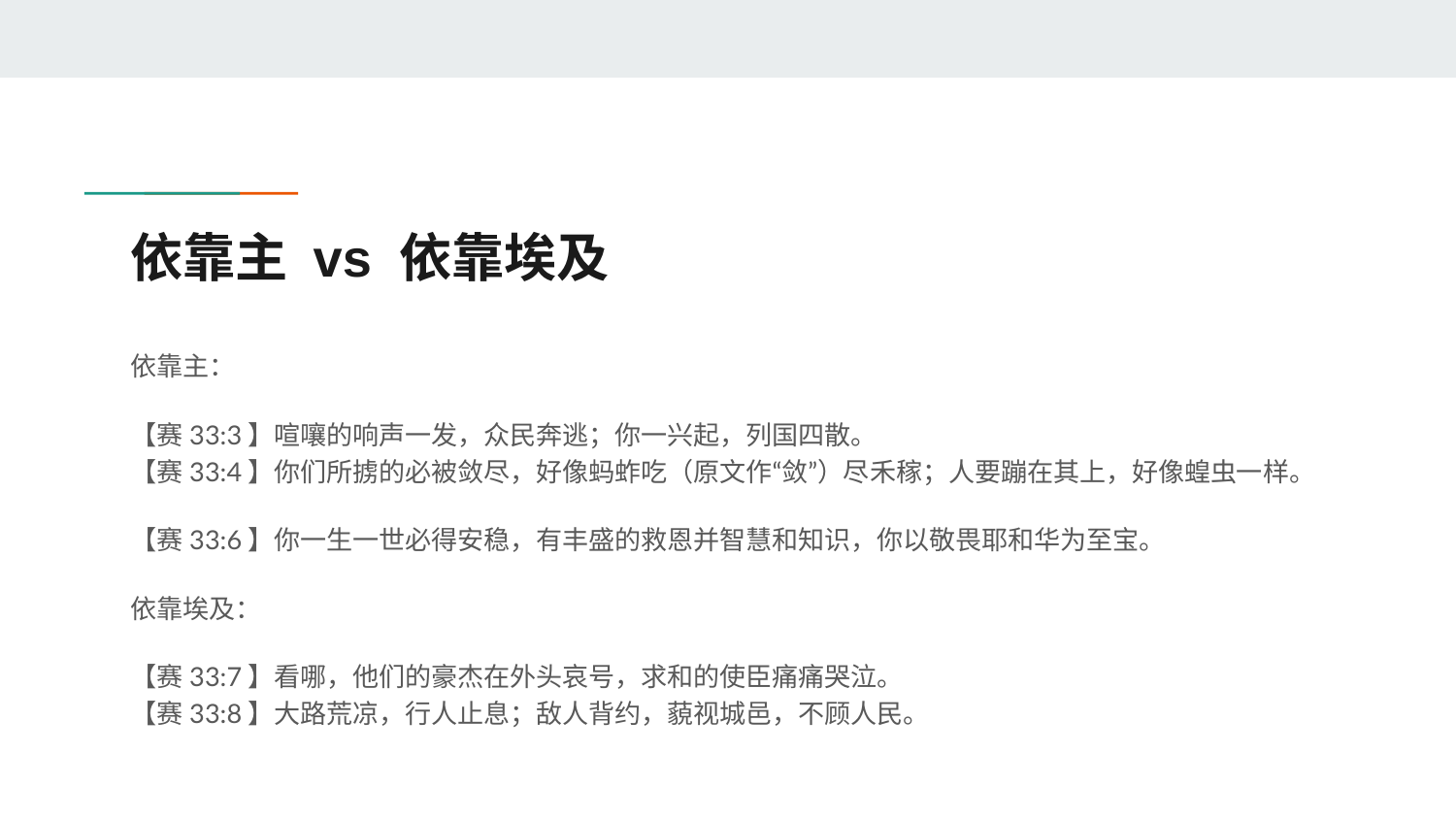

# 依靠主 vs 依靠埃及
依靠主：
【赛33:3】喧嚷的响声一发，众民奔逃；你一兴起，列国四散。
【赛33:4】你们所掳的必被敛尽，好像蚂蚱吃（原文作“敛”）尽禾稼；人要蹦在其上，好像蝗虫一样。
【赛33:6】你一生一世必得安稳，有丰盛的救恩并智慧和知识，你以敬畏耶和华为至宝。
依靠埃及：
【赛33:7】看哪，他们的豪杰在外头哀号，求和的使臣痛痛哭泣。
【赛33:8】大路荒凉，行人止息；敌人背约，藐视城邑，不顾人民。